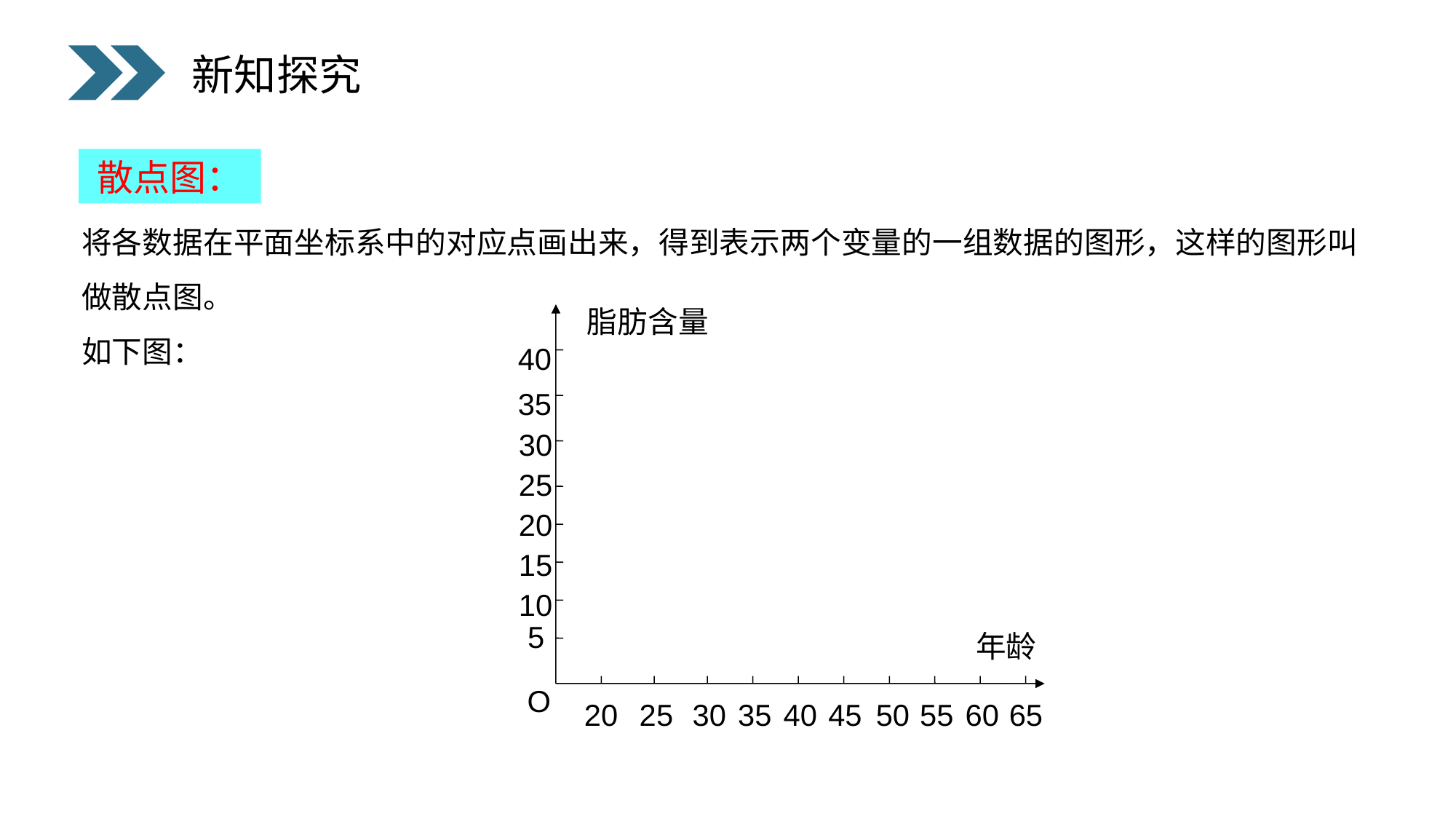

新知探究
散点图：
将各数据在平面坐标系中的对应点画出来，得到表示两个变量的一组数据的图形，这样的图形叫做散点图。
如下图：
脂肪含量

40

35

30

25

20

15

10

5
年龄

O

20
25
30
35
40
45
50
55
60
65